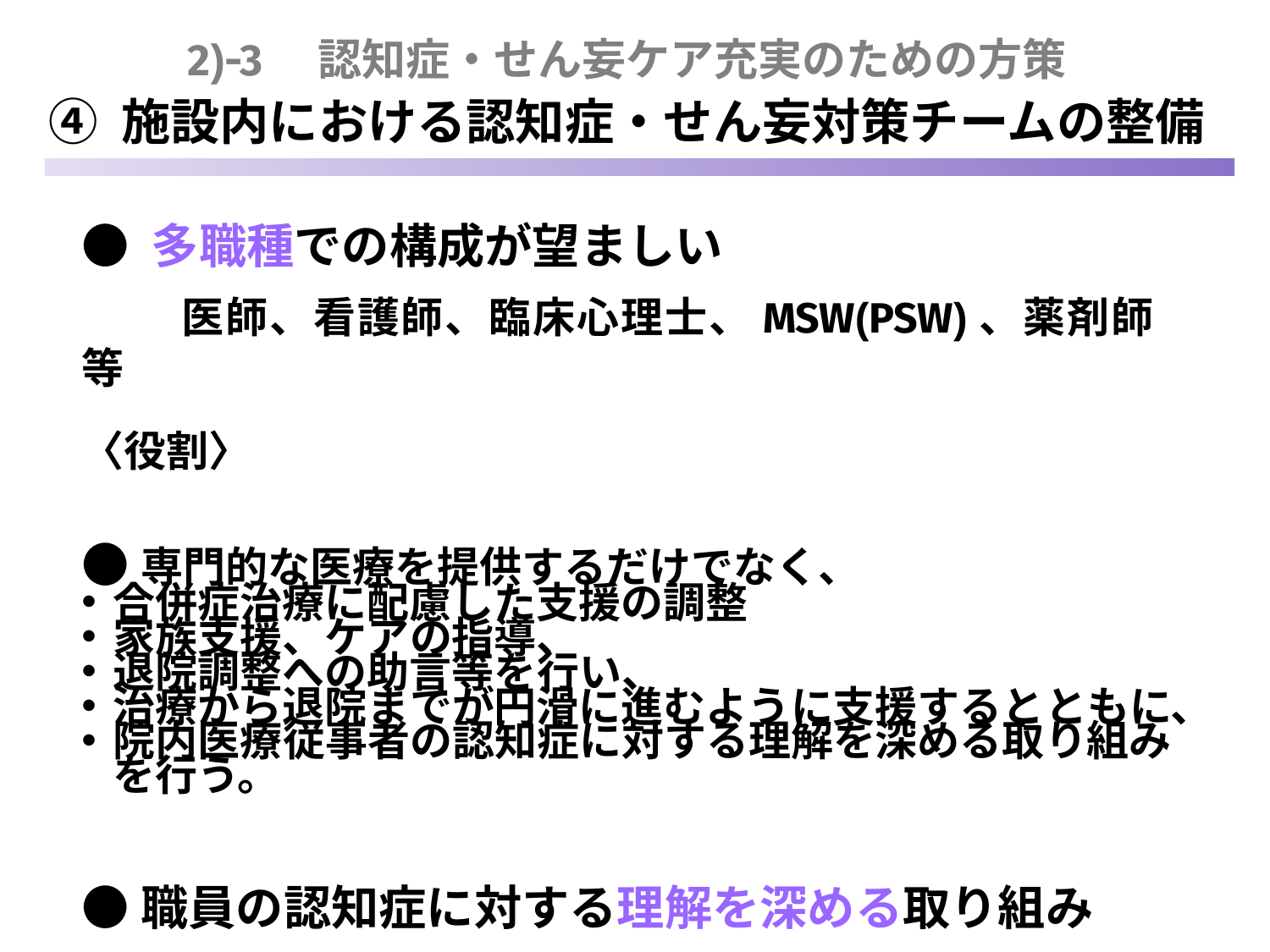

2)-3　認知症・せん妄ケア充実のための方策
④ 施設内における認知症・せん妄対策チームの整備

● 多職種での構成が望ましい
　     医師、看護師、臨床心理士、MSW(PSW)、薬剤師　等
〈役割〉

●専門的な医療を提供するだけでなく、
合併症治療に配慮した支援の調整
家族支援、ケアの指導、
退院調整への助言等を行い、
治療から退院までが円滑に進むように支援するとともに、
院内医療従事者の認知症に対する理解を深める取り組みを行う。

●職員の認知症に対する理解を深める取り組み